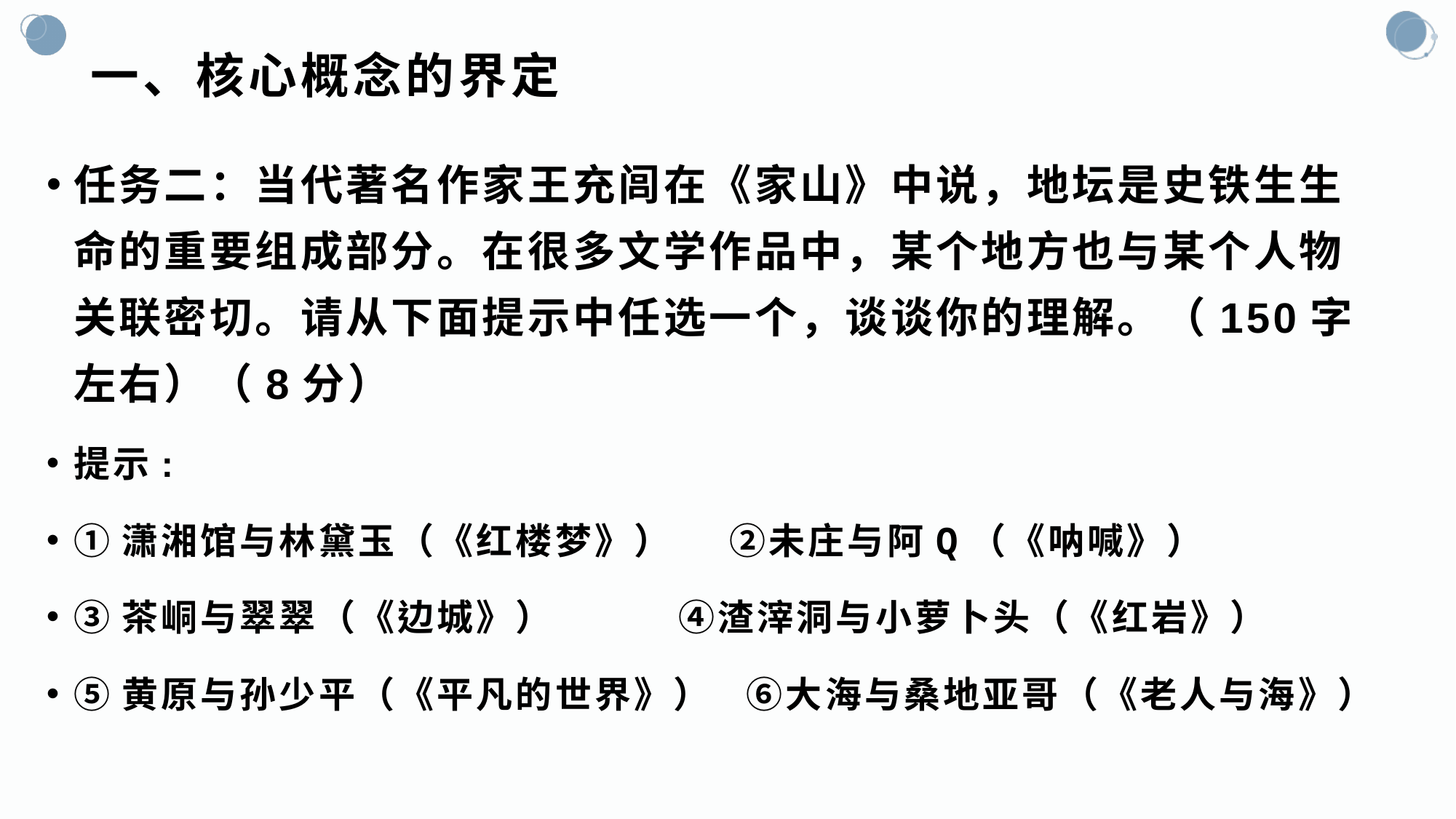

# 一、核心概念的界定
任务二：当代著名作家王充闾在《家山》中说，地坛是史铁生生命的重要组成部分。在很多文学作品中，某个地方也与某个人物关联密切。请从下面提示中任选一个，谈谈你的理解。（150字左右）（8分）
提示:
①潇湘馆与林黛玉（《红楼梦》）     ②未庄与阿Q（《呐喊》）
③茶峒与翠翠（《边城》）           ④渣滓洞与小萝卜头（《红岩》）
⑤黄原与孙少平（《平凡的世界》）   ⑥大海与桑地亚哥（《老人与海》）